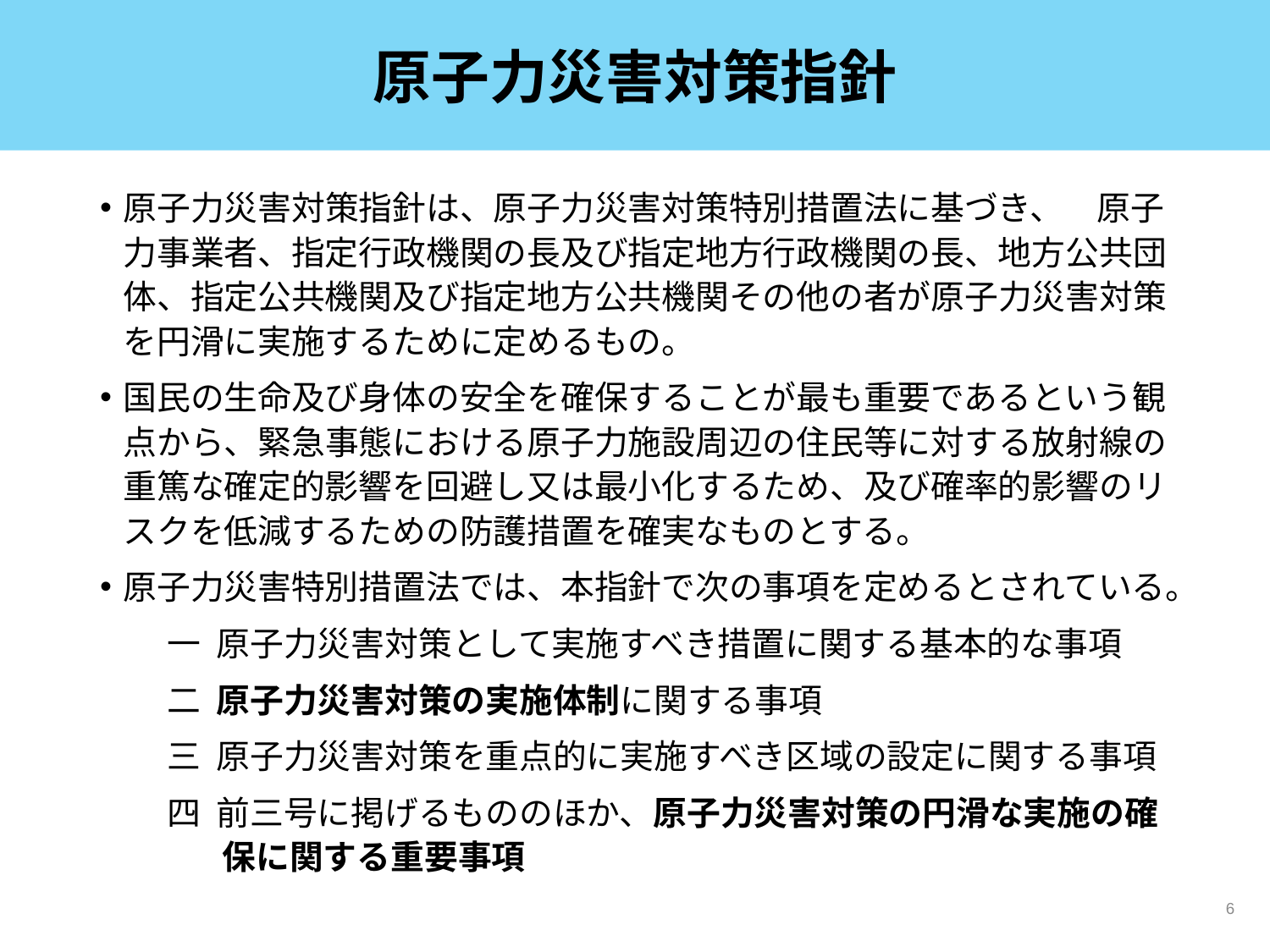

# 原子力災害対策指針
原子力災害対策指針は、原子力災害対策特別措置法に基づき、　原子力事業者、指定行政機関の長及び指定地方行政機関の長、地方公共団体、指定公共機関及び指定地方公共機関その他の者が原子力災害対策を円滑に実施するために定めるもの。
国民の生命及び身体の安全を確保することが最も重要であるという観点から、緊急事態における原子力施設周辺の住民等に対する放射線の重篤な確定的影響を回避し又は最小化するため、及び確率的影響のリスクを低減するための防護措置を確実なものとする。
原子力災害特別措置法では、本指針で次の事項を定めるとされている。
一  原子力災害対策として実施すべき措置に関する基本的な事項
二  原子力災害対策の実施体制に関する事項
三  原子力災害対策を重点的に実施すべき区域の設定に関する事項
四  前三号に掲げるもののほか、原子力災害対策の円滑な実施の確保に関する重要事項
6